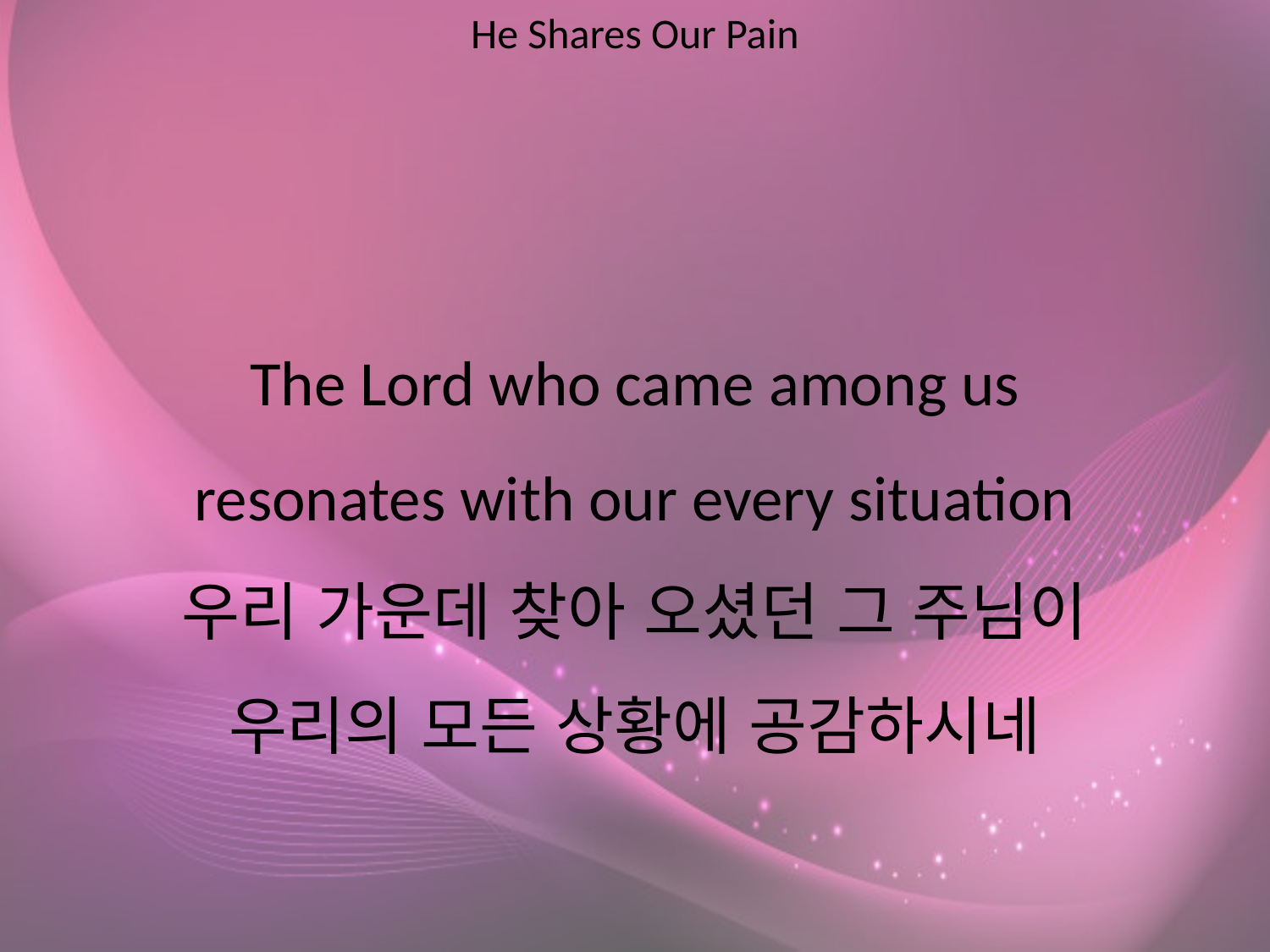

He Shares Our Pain
#
The Lord who came among us
resonates with our every situation
우리 가운데 찾아 오셨던 그 주님이
우리의 모든 상황에 공감하시네